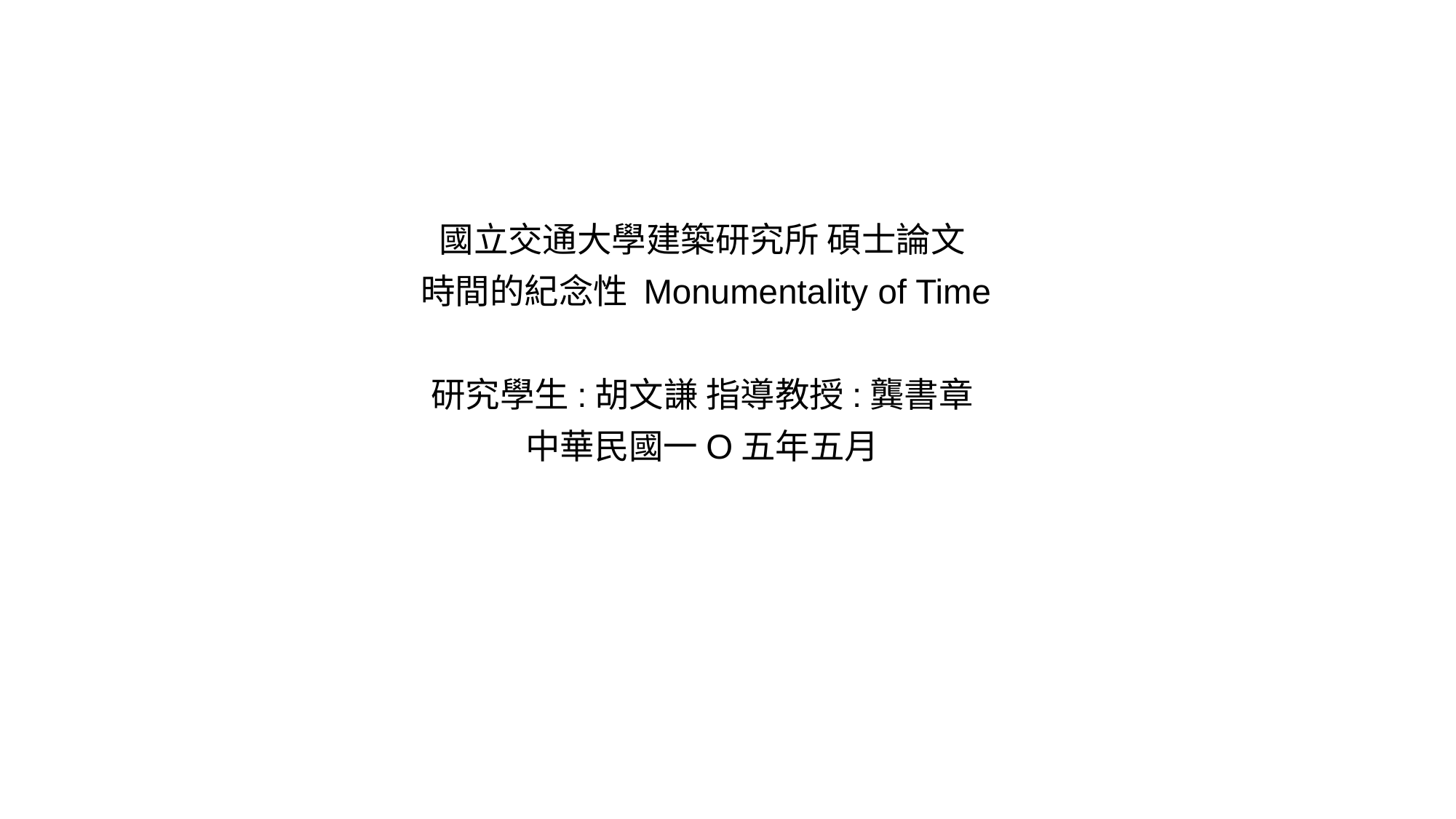

國立交通大學建築研究所 碩士論文
時間的紀念性 Monumentality of Time

研究學生:胡文謙 指導教授:龔書章
中華民國一O五年五月